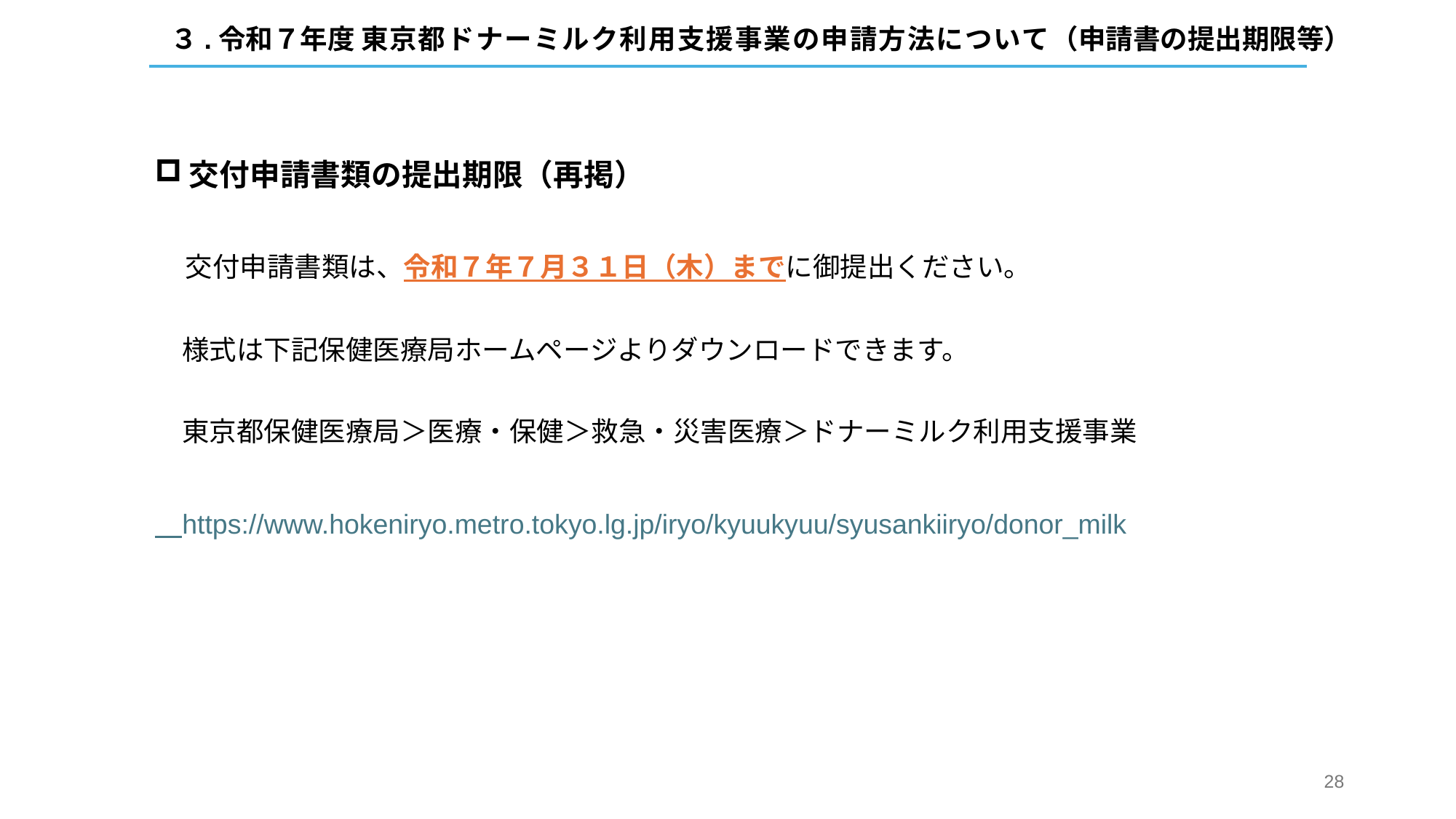

３.令和７年度 東京都ドナーミルク利用支援事業の申請方法について（申請書の提出期限等）
交付申請書類の提出期限（再掲）
　交付申請書類は、令和７年７月３１日（木）までに御提出ください。
　様式は下記保健医療局ホームページよりダウンロードできます。
　東京都保健医療局＞医療・保健＞救急・災害医療＞ドナーミルク利用支援事業
　https://www.hokeniryo.metro.tokyo.lg.jp/iryo/kyuukyuu/syusankiiryo/donor_milk

28